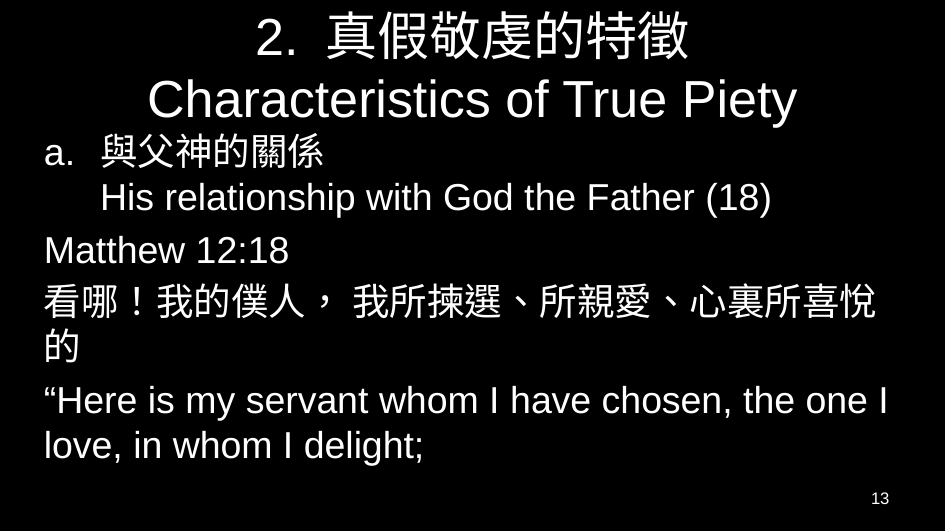

# 2. 真假敬虔的特徵 Characteristics of True Piety
與父神的關係
His relationship with God the Father (18)
Matthew 12:18
看哪！我的僕人， 我所揀選、所親愛、心裏所喜悅的， 我要將我的靈賜給他； 他必將公理傳給外邦。
“Here is my servant whom I have chosen, the one I love, in whom I delight; I will put my Spirit on him, and he will proclaim justice to the nations.

13